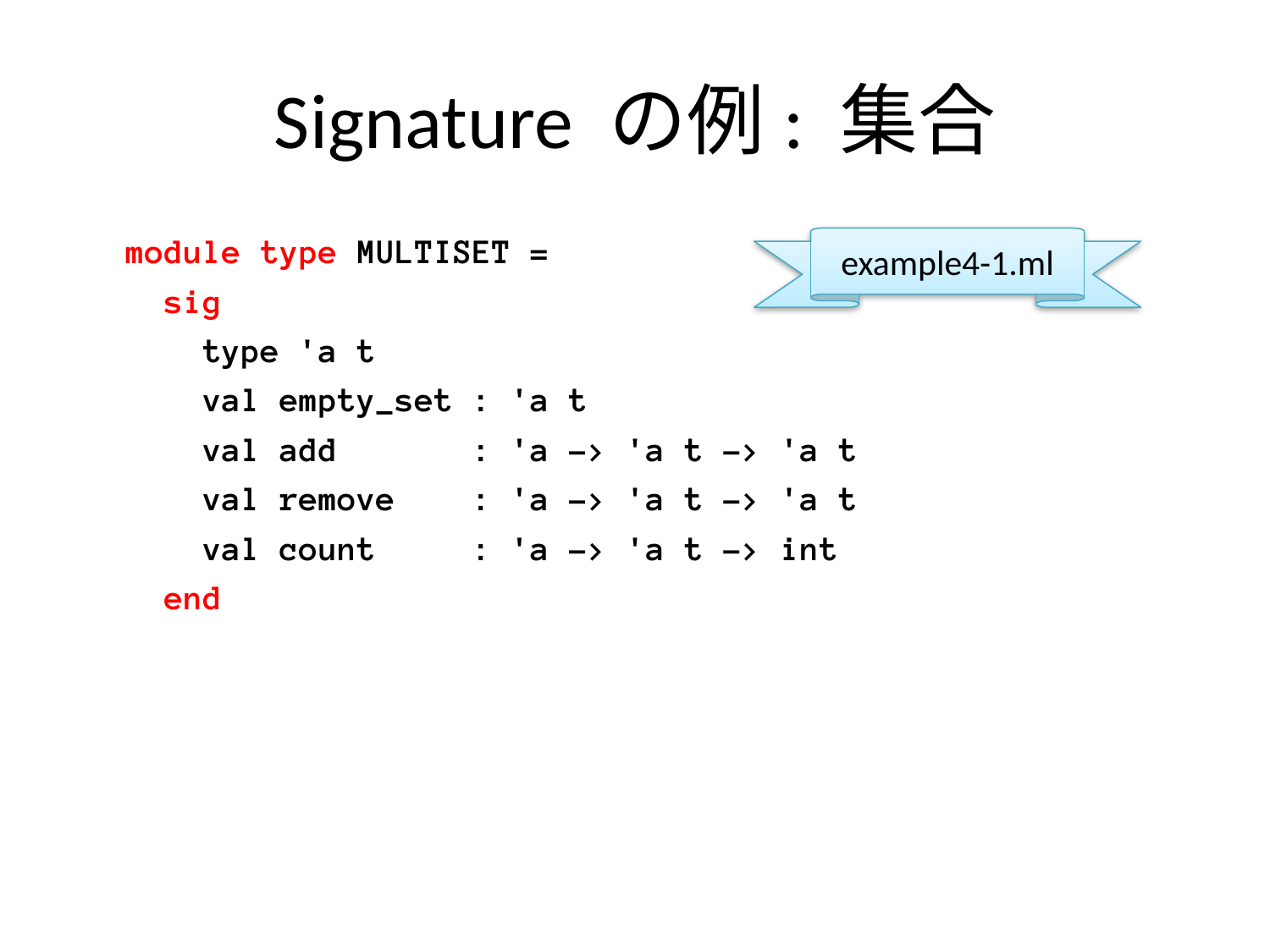

# Signature の例: 集合
module type MULTISET =
  sig
    type 'a t
    val empty_set : 'a t
    val add       : 'a -> 'a t -> 'a t
    val remove    : 'a -> 'a t -> 'a t
    val count     : 'a -> 'a t -> int
  end
example4-1.ml